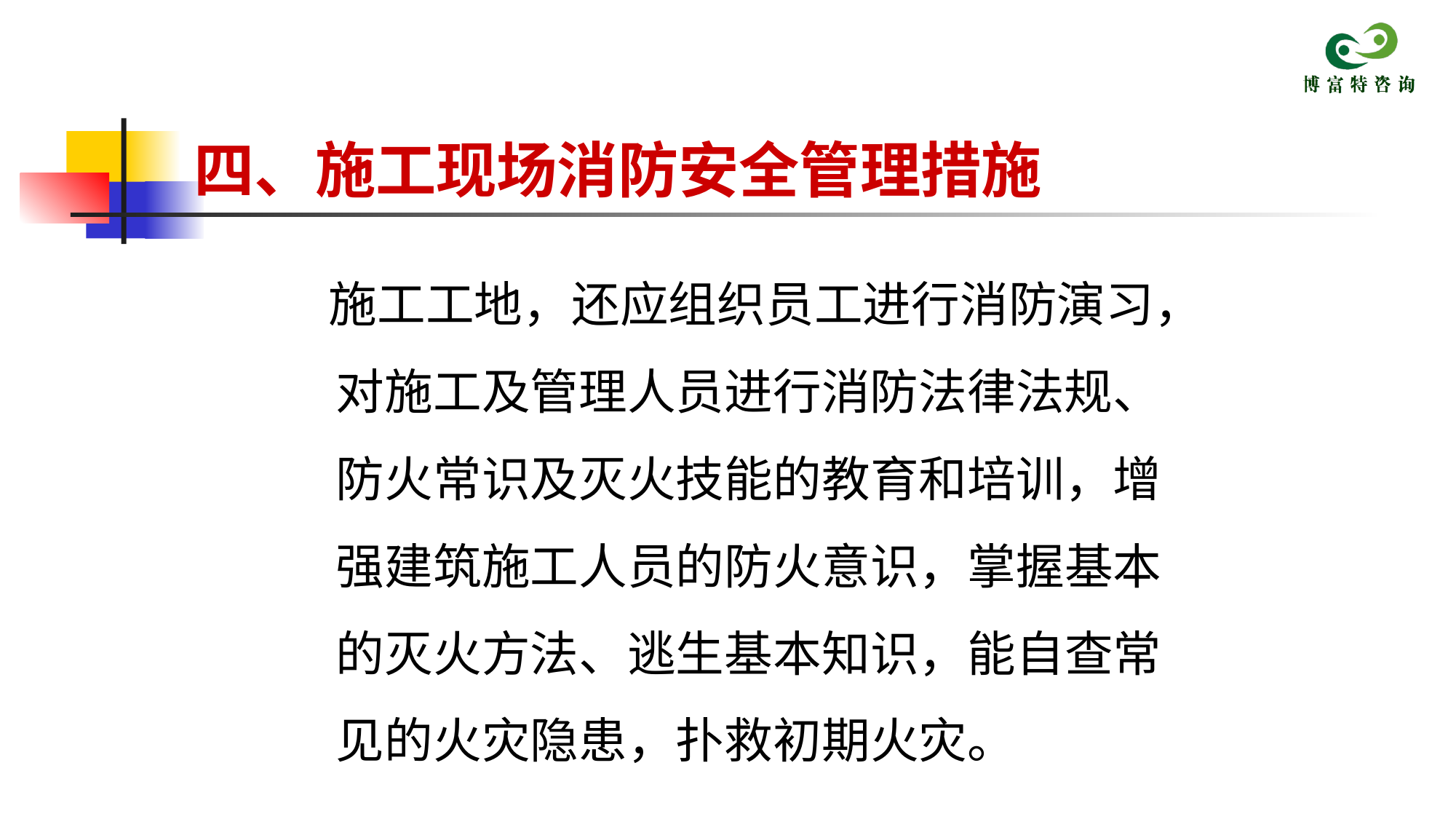

# 四、施工现场消防安全管理措施
  施工工地，还应组织员工进行消防演习，对施工及管理人员进行消防法律法规、防火常识及灭火技能的教育和培训，增强建筑施工人员的防火意识，掌握基本的灭火方法、逃生基本知识，能自查常见的火灾隐患，扑救初期火灾。